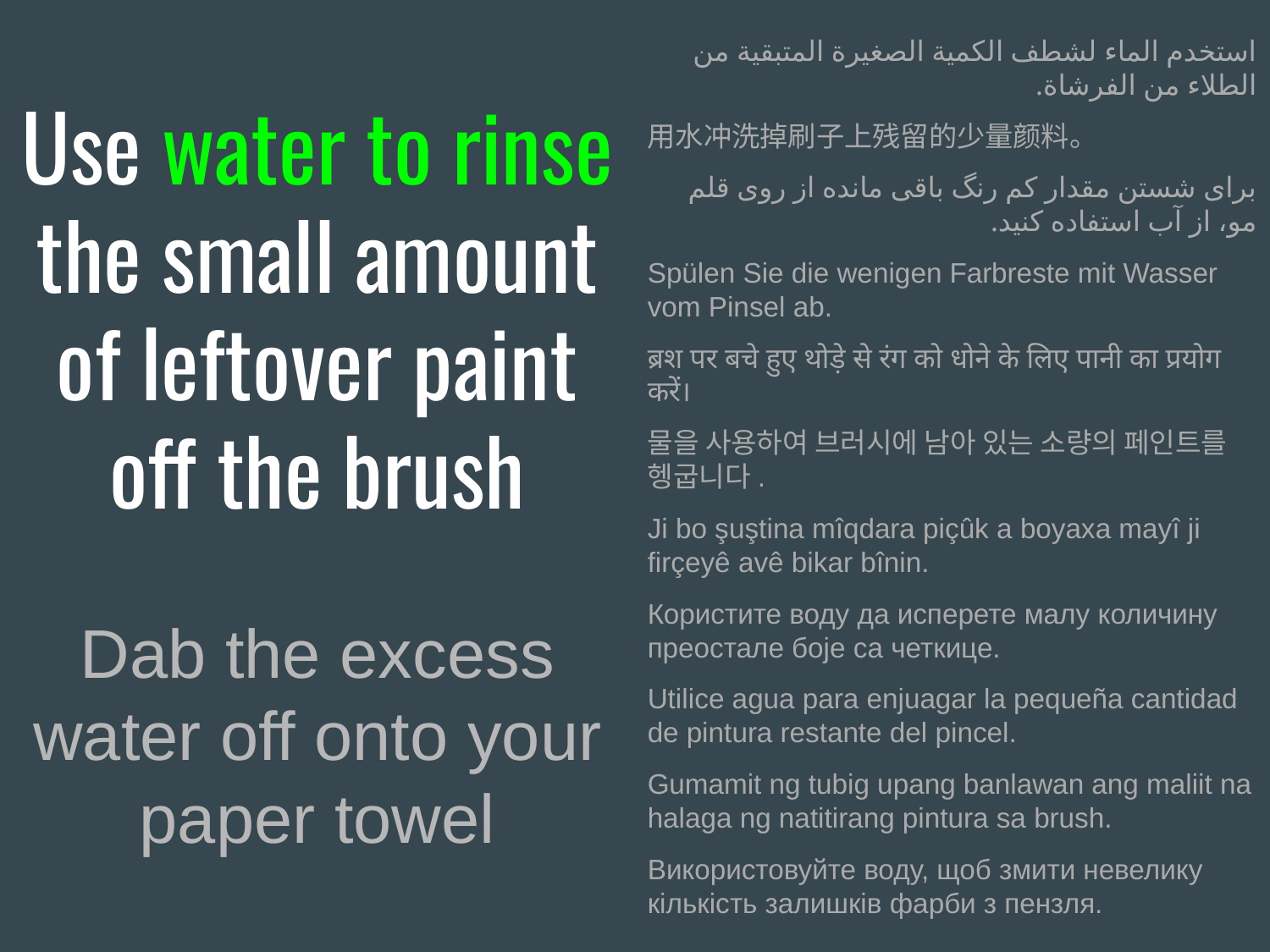

Use water to rinse the small amount of leftover paint off the brush

Dab the excess water off onto your paper towel
استخدم الماء لشطف الكمية الصغيرة المتبقية من الطلاء من الفرشاة.
用水冲洗掉刷子上残留的少量颜料。
برای شستن مقدار کم رنگ باقی مانده از روی قلم مو، از آب استفاده کنید.
Spülen Sie die wenigen Farbreste mit Wasser vom Pinsel ab.
ब्रश पर बचे हुए थोड़े से रंग को धोने के लिए पानी का प्रयोग करें।
물을 사용하여 브러시에 남아 있는 소량의 페인트를 헹굽니다.
Ji bo şuştina mîqdara piçûk a boyaxa mayî ji firçeyê avê bikar bînin.
Користите воду да исперете малу количину преостале боје са четкице.
Utilice agua para enjuagar la pequeña cantidad de pintura restante del pincel.
Gumamit ng tubig upang banlawan ang maliit na halaga ng natitirang pintura sa brush.
Використовуйте воду, щоб змити невелику кількість залишків фарби з пензля.